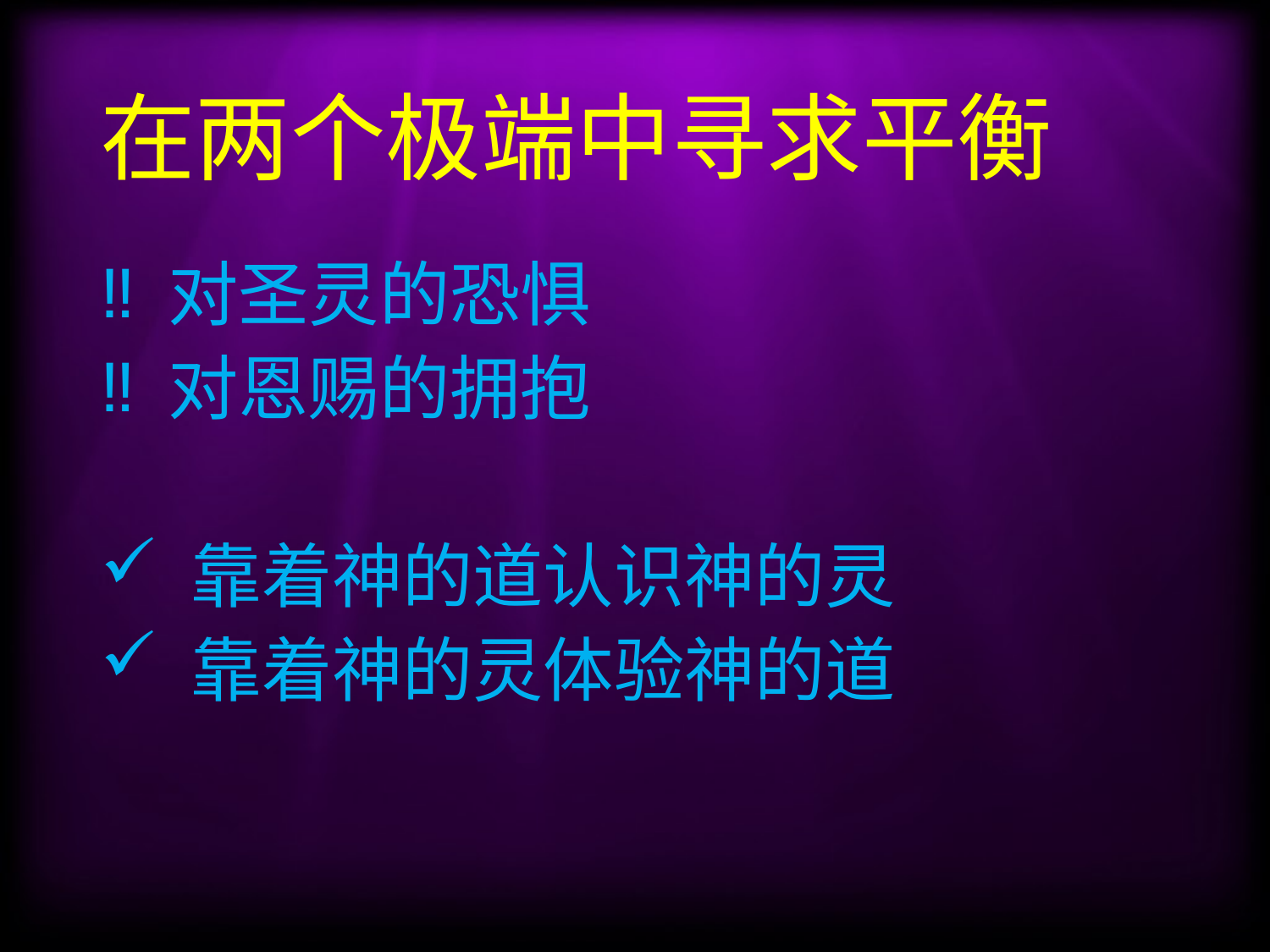

# 在两个极端中寻求平衡
 对圣灵的恐惧
 对恩赐的拥抱

 靠着神的道认识神的灵
 靠着神的灵体验神的道